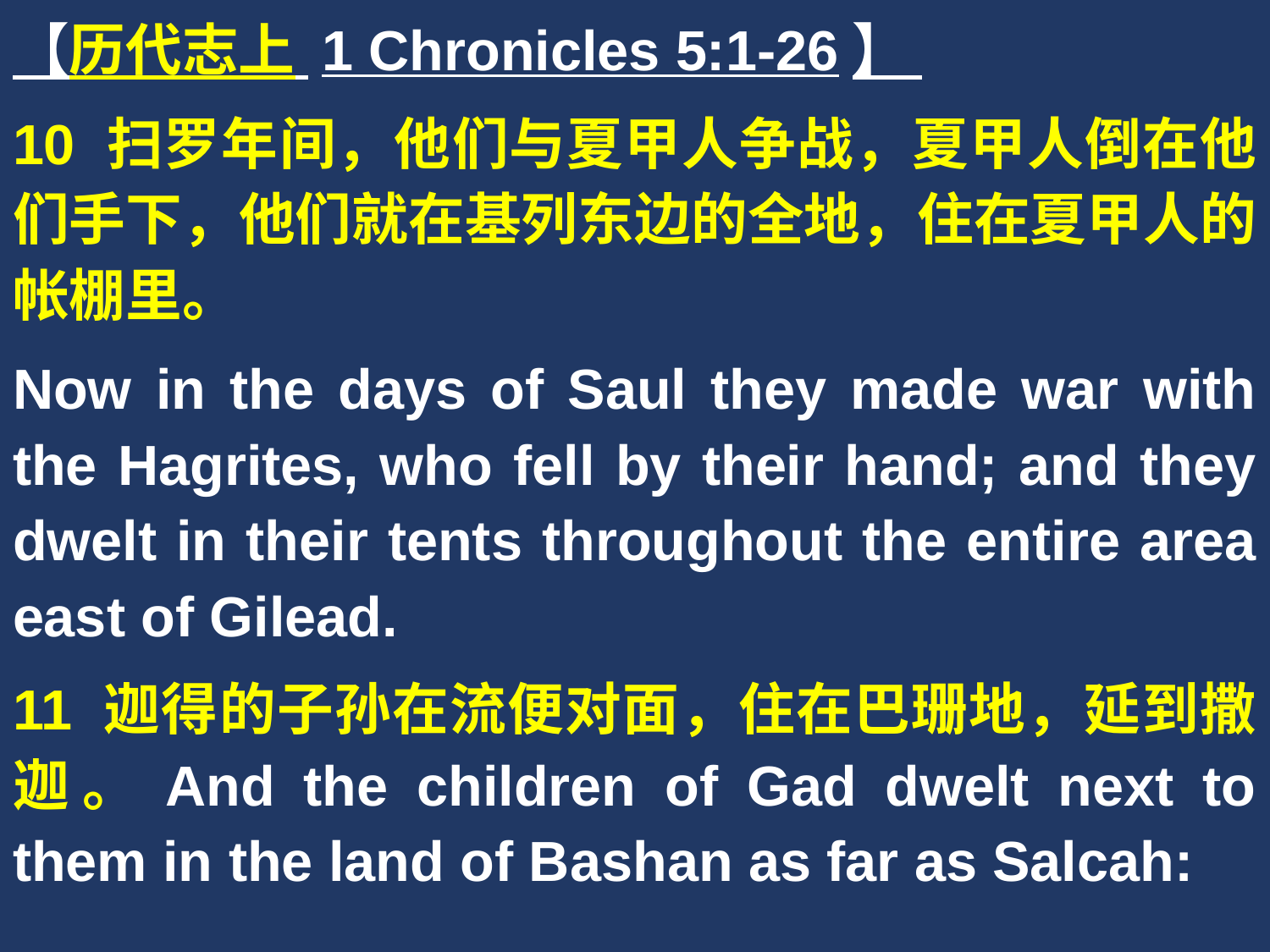

【历代志上 1 Chronicles 5:1-26】
10 扫罗年间，他们与夏甲人争战，夏甲人倒在他们手下，他们就在基列东边的全地，住在夏甲人的帐棚里。
Now in the days of Saul they made war with the Hagrites, who fell by their hand; and they dwelt in their tents throughout the entire area east of Gilead.
11 迦得的子孙在流便对面，住在巴珊地，延到撒迦。And the children of Gad dwelt next to them in the land of Bashan as far as Salcah: